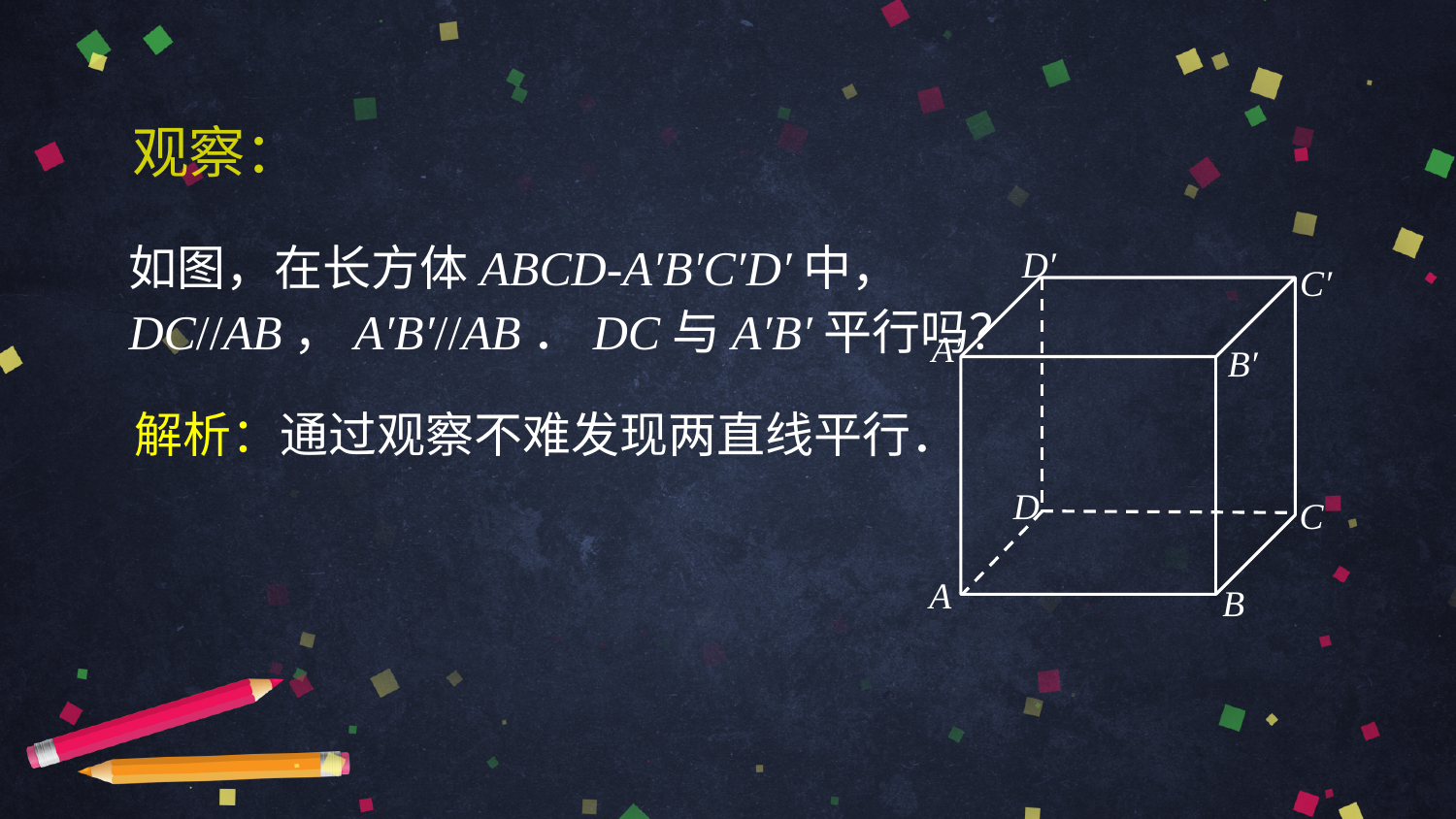

观察：
如图，在长方体ABCD-A′B′C′D′中，
DC//AB，A′B′//AB．DC与A′B′平行吗？
D′
C′

A
A′
B′
D
C
B
解析：通过观察不难发现两直线平行．